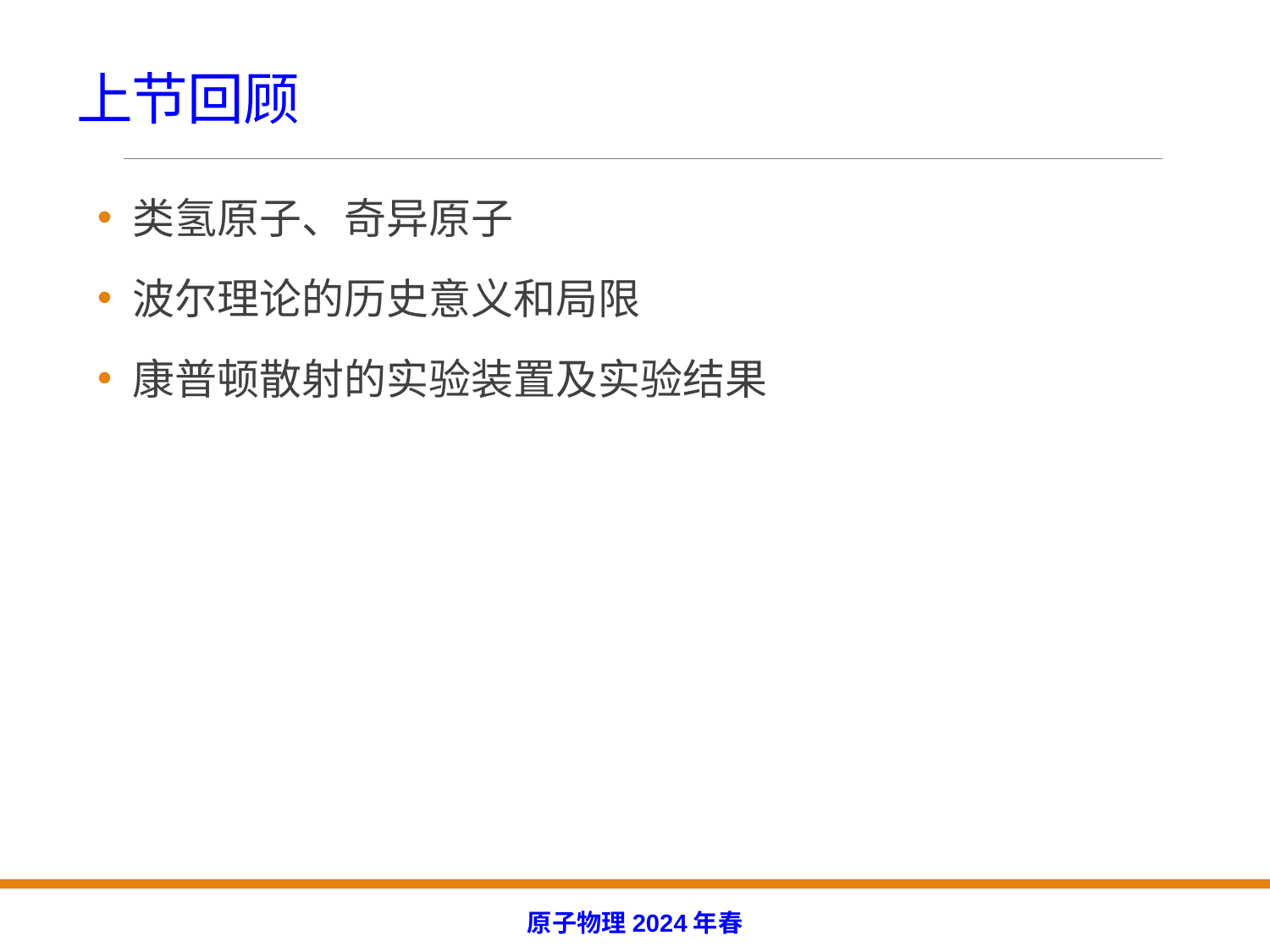

# 上节回顾
类氢原子、奇异原子
波尔理论的历史意义和局限
康普顿散射的实验装置及实验结果
原子物理2024年春
38